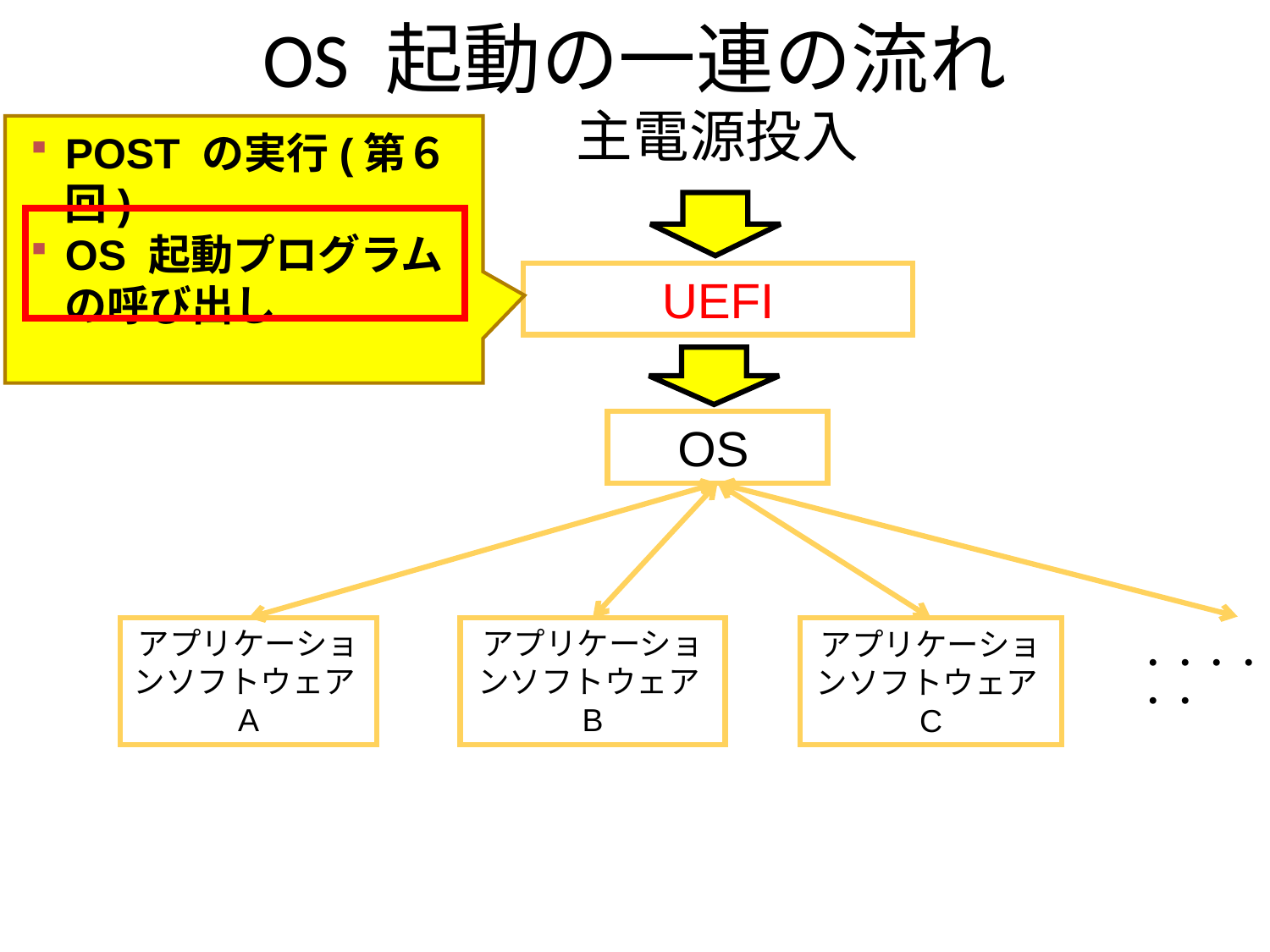

# OS 起動の一連の流れ
主電源投入
POST の実行(第６回)
OS 起動プログラムの呼び出し

UEFI

OS
アプリケーションソフトウェアA
アプリケーションソフトウェアB
アプリケーションソフトウェアC
・・・・・・